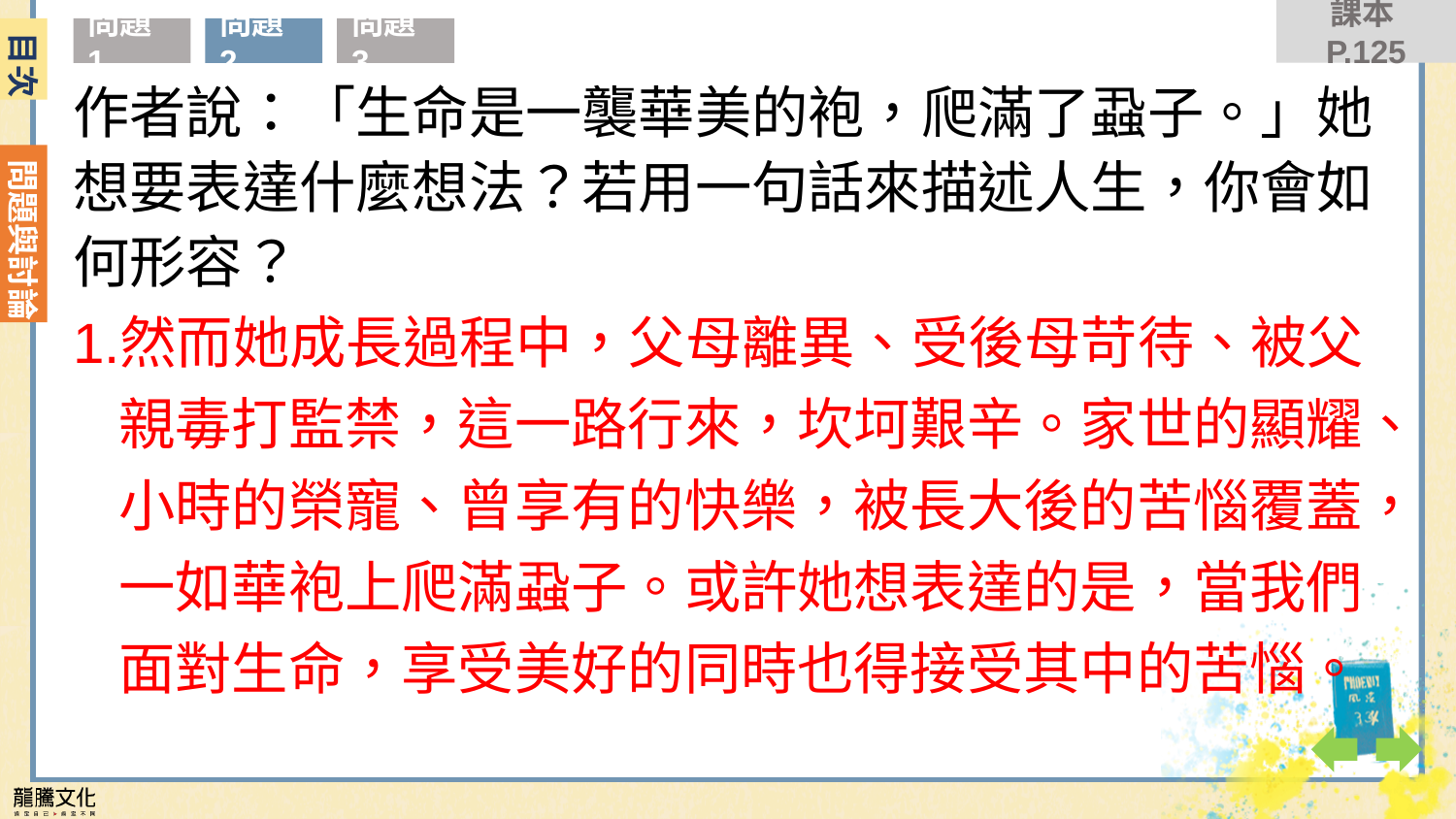

課本P.125
目次
問題1
問題2
問題3
作者說：「生命是一襲華美的袍，爬滿了蝨子。」她想要表達什麼想法？若用一句話來描述人生，你會如何形容？
然而她成長過程中，父母離異、受後母苛待、被父親毒打監禁，這一路行來，坎坷艱辛。家世的顯耀、小時的榮寵、曾享有的快樂，被長大後的苦惱覆蓋，一如華袍上爬滿蝨子。或許她想表達的是，當我們面對生命，享受美好的同時也得接受其中的苦惱。